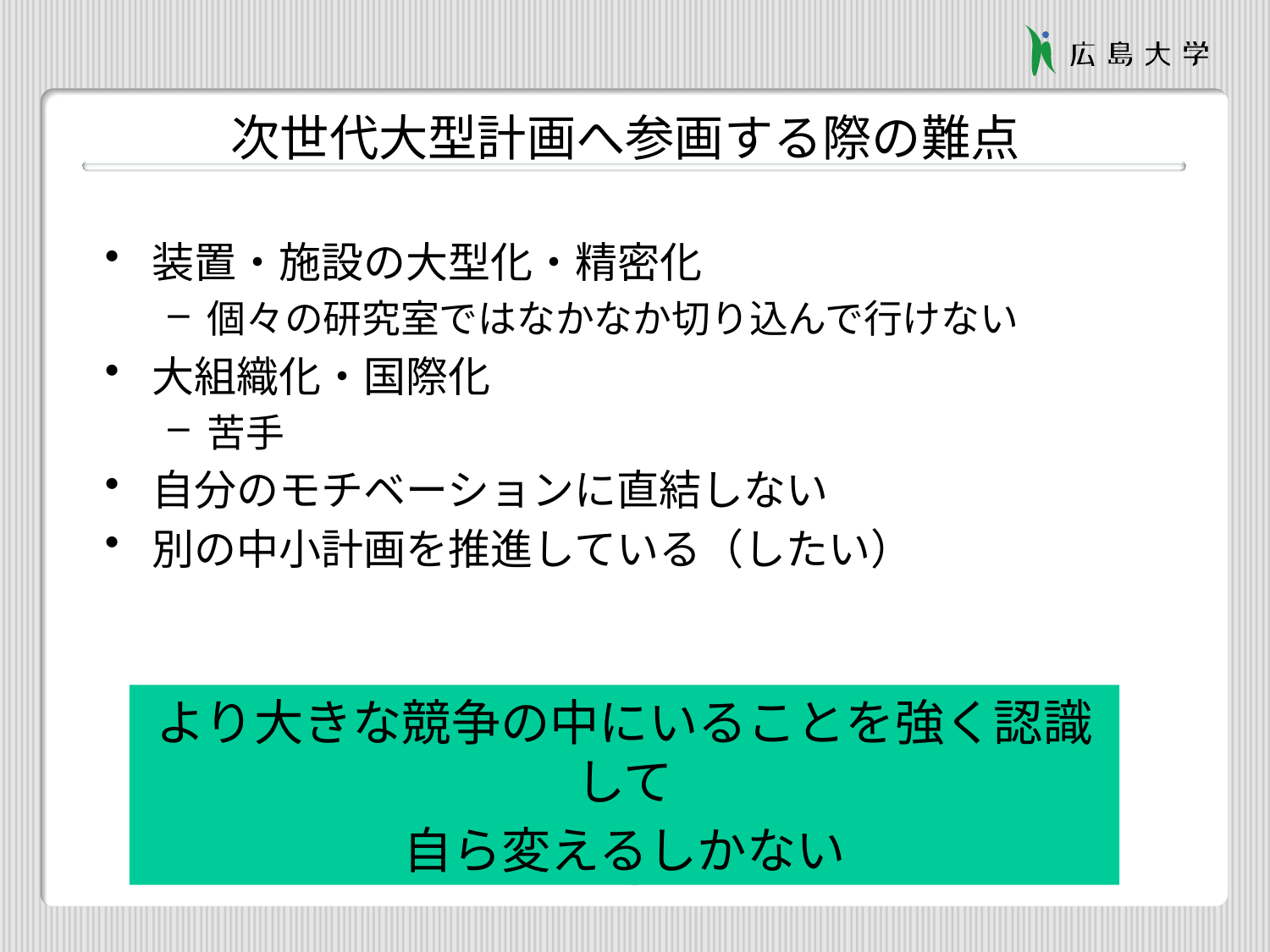

# 次世代大型計画へ参画する際の難点
装置・施設の大型化・精密化
個々の研究室ではなかなか切り込んで行けない
大組織化・国際化
苦手
自分のモチベーションに直結しない
別の中小計画を推進している（したい）
より大きな競争の中にいることを強く認識して
自ら変えるしかない